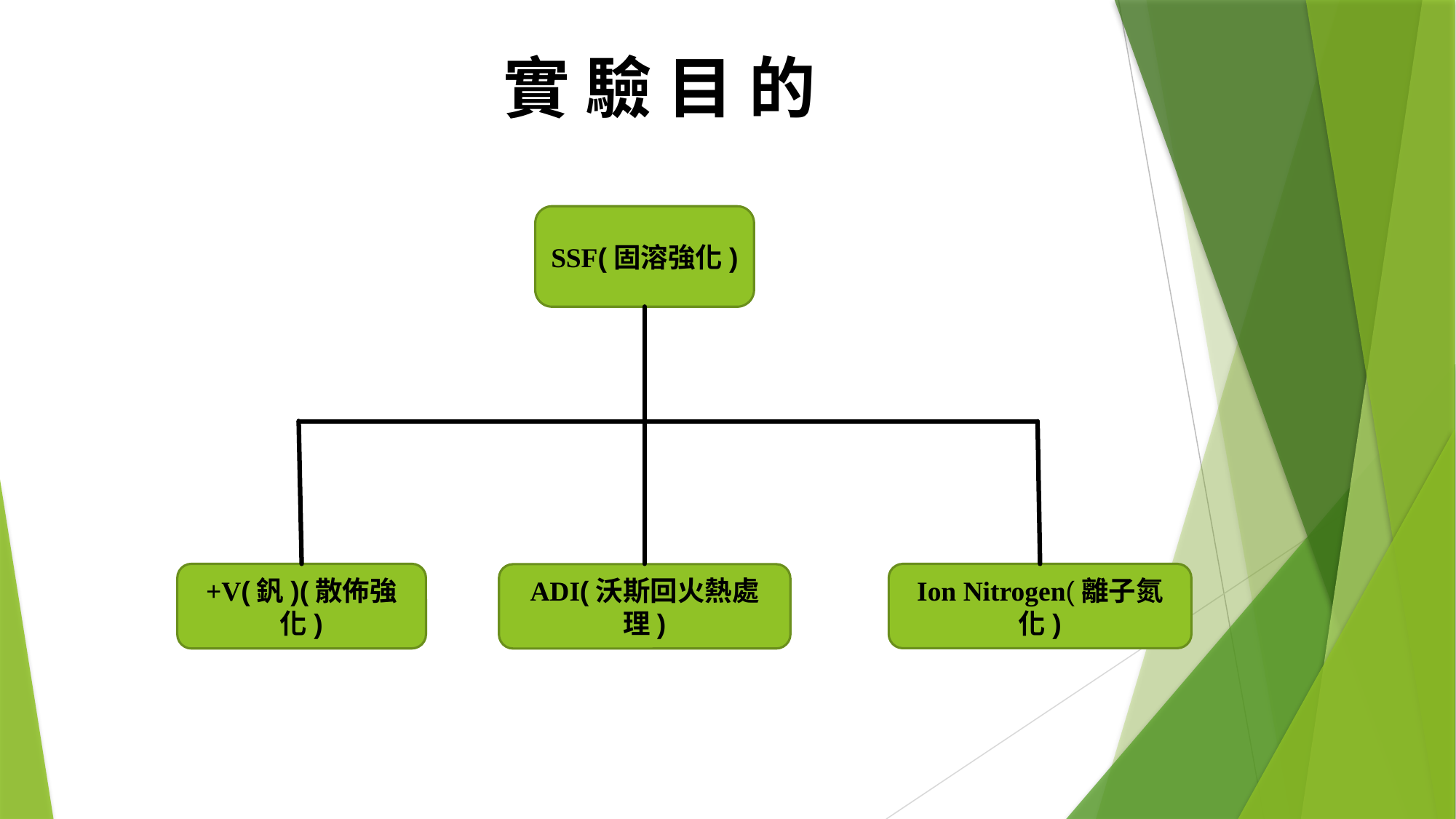

# 實 驗 目 的
SSF(固溶強化)
+V(釩)(散佈強化)
Ion Nitrogen(離子氮化)
ADI(沃斯回火熱處理)